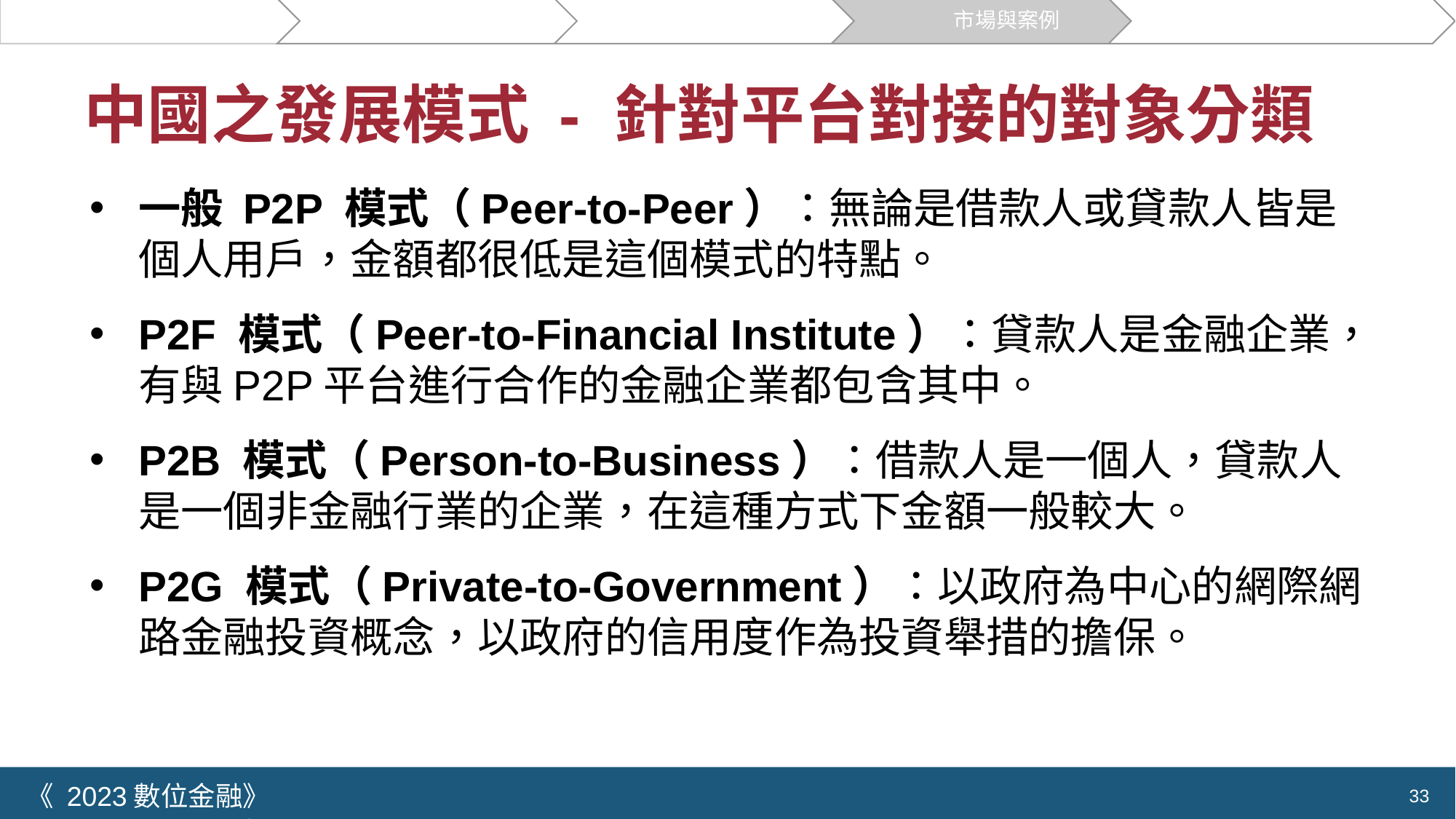

關於貸款

P2P網貸的運作

創新模式

市場與案例

機會與挑戰
# 中國之發展模式 - 針對平台對接的對象分類
一般 P2P 模式（Peer-to-Peer）：無論是借款人或貸款人皆是個人用戶，金額都很低是這個模式的特點。
P2F 模式（Peer-to-Financial Institute）：貸款人是金融企業，有與P2P平台進行合作的金融企業都包含其中。
P2B 模式（Person-to-Business）：借款人是一個人，貸款人是一個非金融行業的企業，在這種方式下金額一般較大。
P2G 模式（Private-to-Government）：以政府為中心的網際網路金融投資概念，以政府的信用度作為投資舉措的擔保。
《 2023數位金融》                                                                                                                                             	NYCU.IIM.IEBI Lab
33